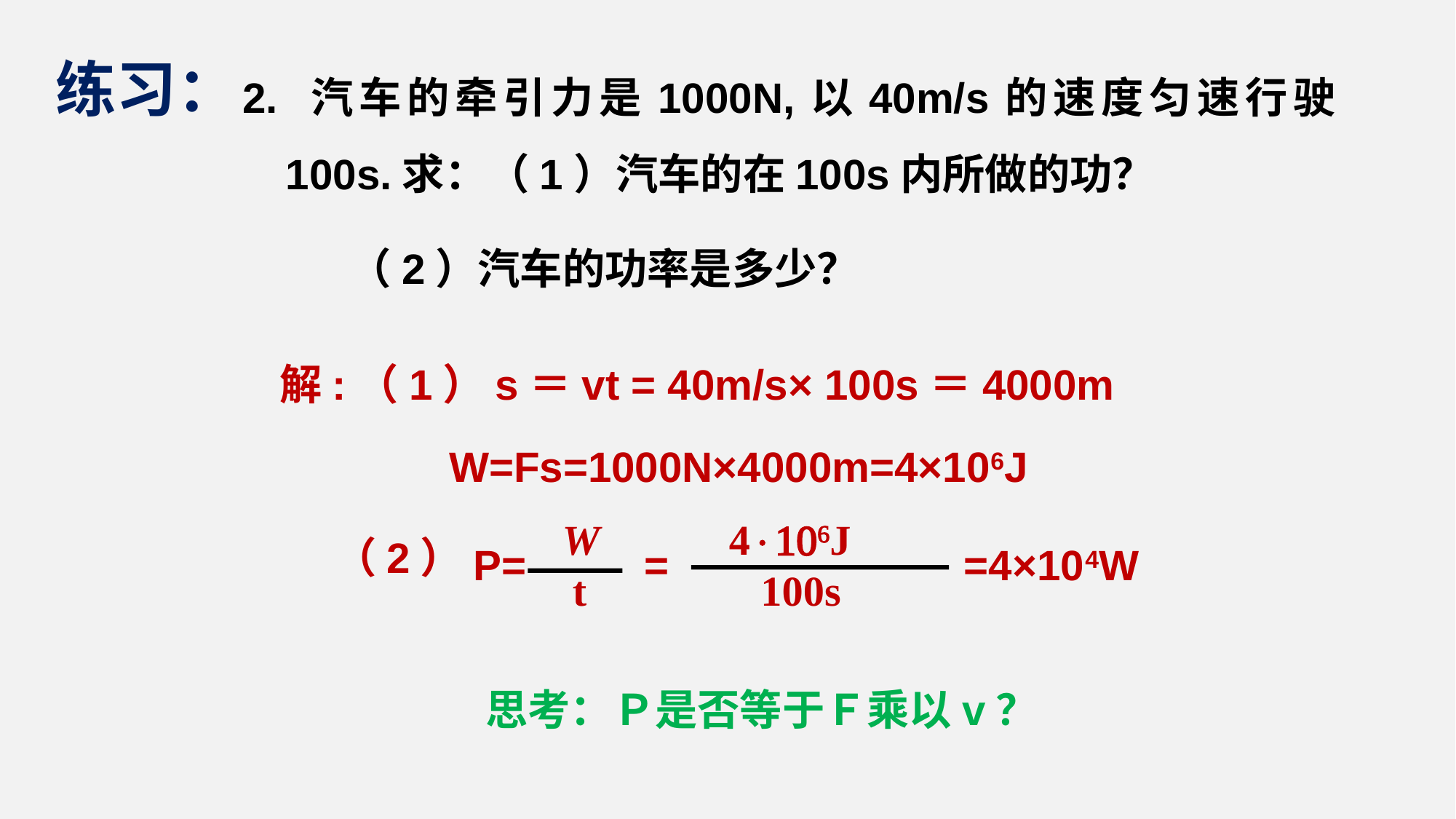

2. 汽车的牵引力是1000N,以40m/s的速度匀速行驶100s.求：（1）汽车的在100s内所做的功？
          （2）汽车的功率是多少？
练习：
解:（1）s＝vt = 40m/s× 100s＝4000m
W=Fs=1000N×4000m=4×106J
W
 t

4⋅106J
   100s

P=          =                         =4×104W
（2）
　思考：Ｐ是否等于Ｆ乘以v？